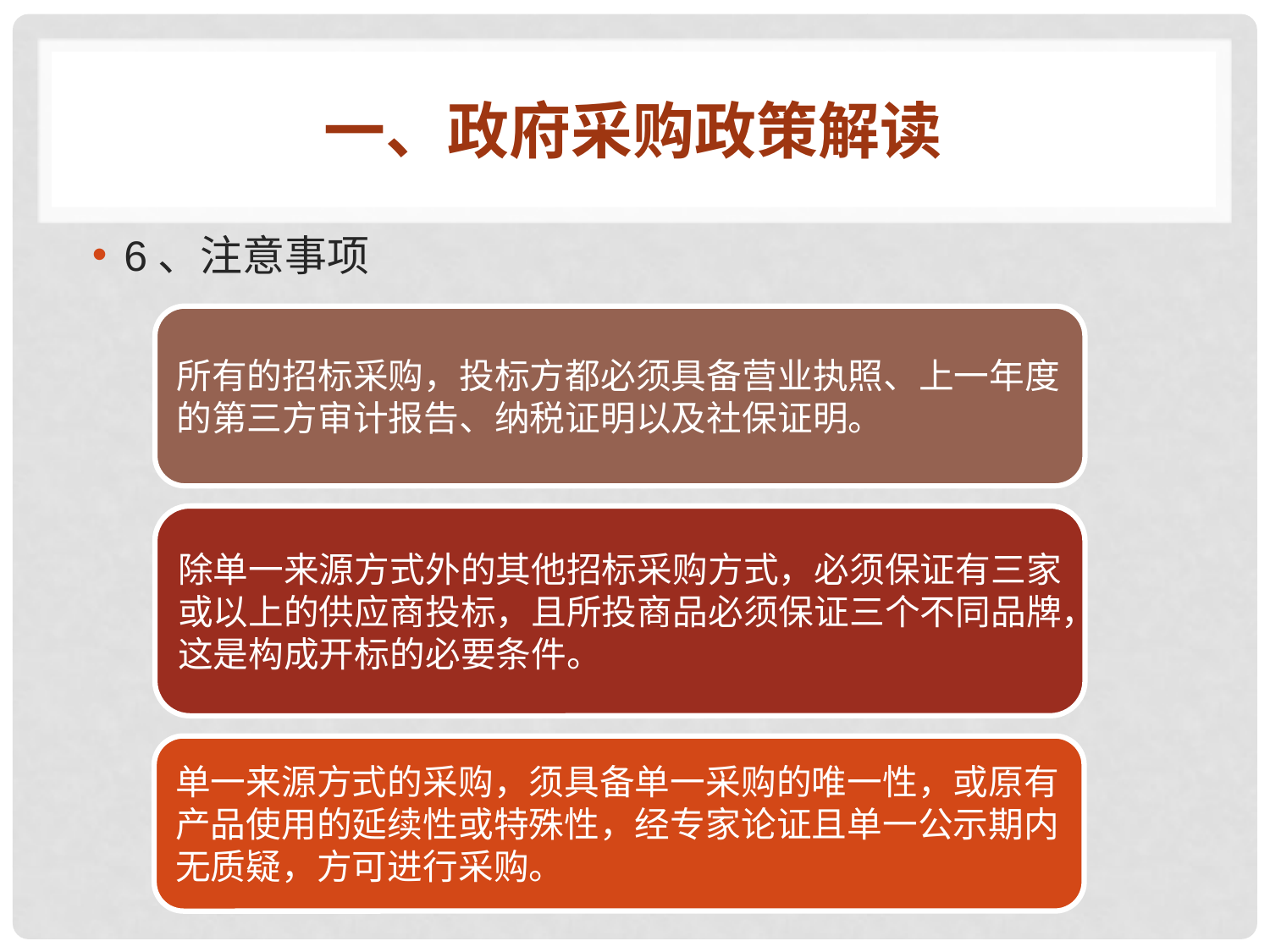

# 一、政府采购政策解读
6、注意事项

所有的招标采购，投标方都必须具备营业执照、上一年度的第三方审计报告、纳税证明以及社保证明。
除单一来源方式外的其他招标采购方式，必须保证有三家或以上的供应商投标，且所投商品必须保证三个不同品牌，这是构成开标的必要条件。
单一来源方式的采购，须具备单一采购的唯一性，或原有产品使用的延续性或特殊性，经专家论证且单一公示期内无质疑，方可进行采购。